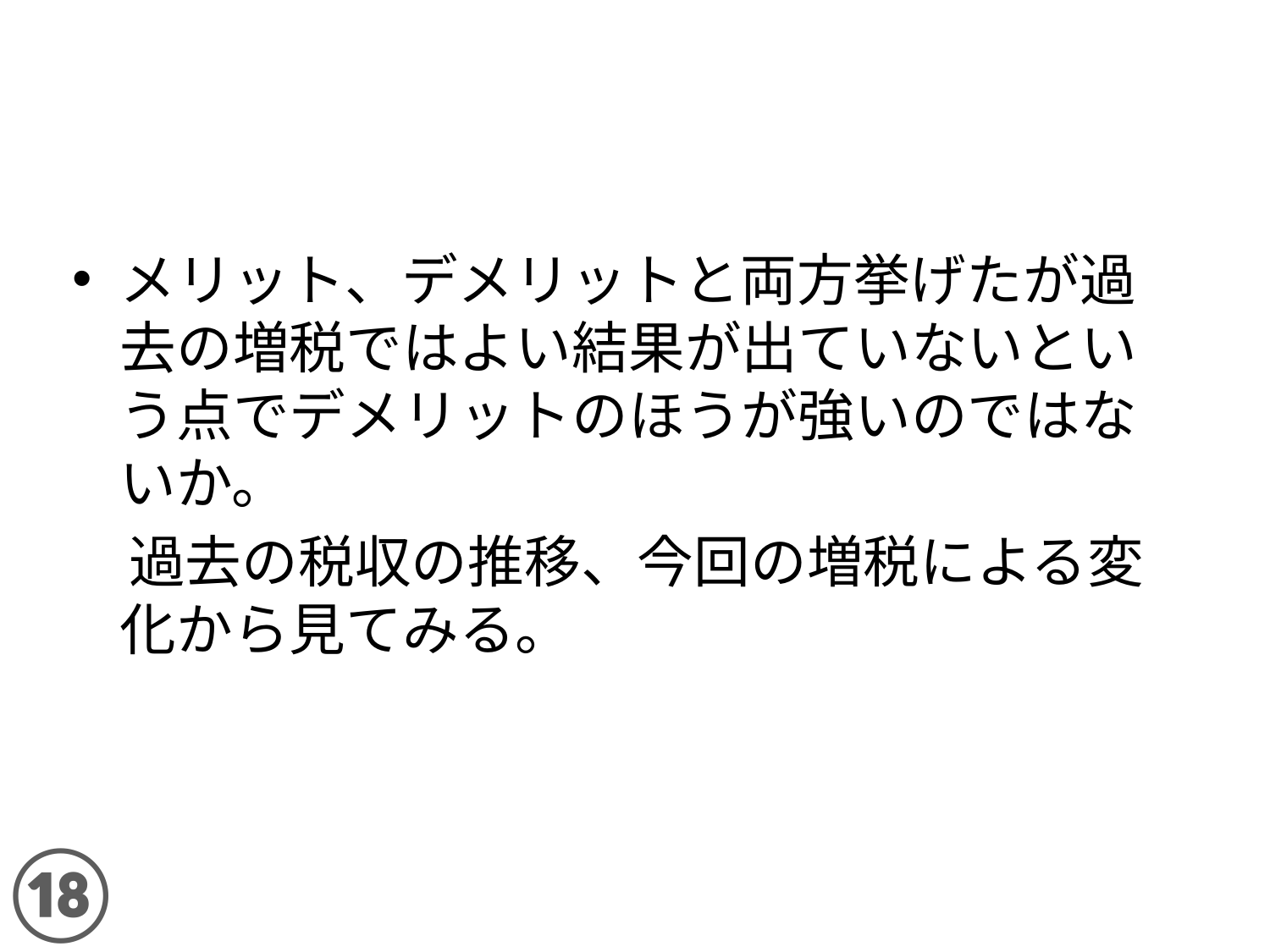

メリット、デメリットと両方挙げたが過去の増税ではよい結果が出ていないという点でデメリットのほうが強いのではないか。
　過去の税収の推移、今回の増税による変化から見てみる。

⑱